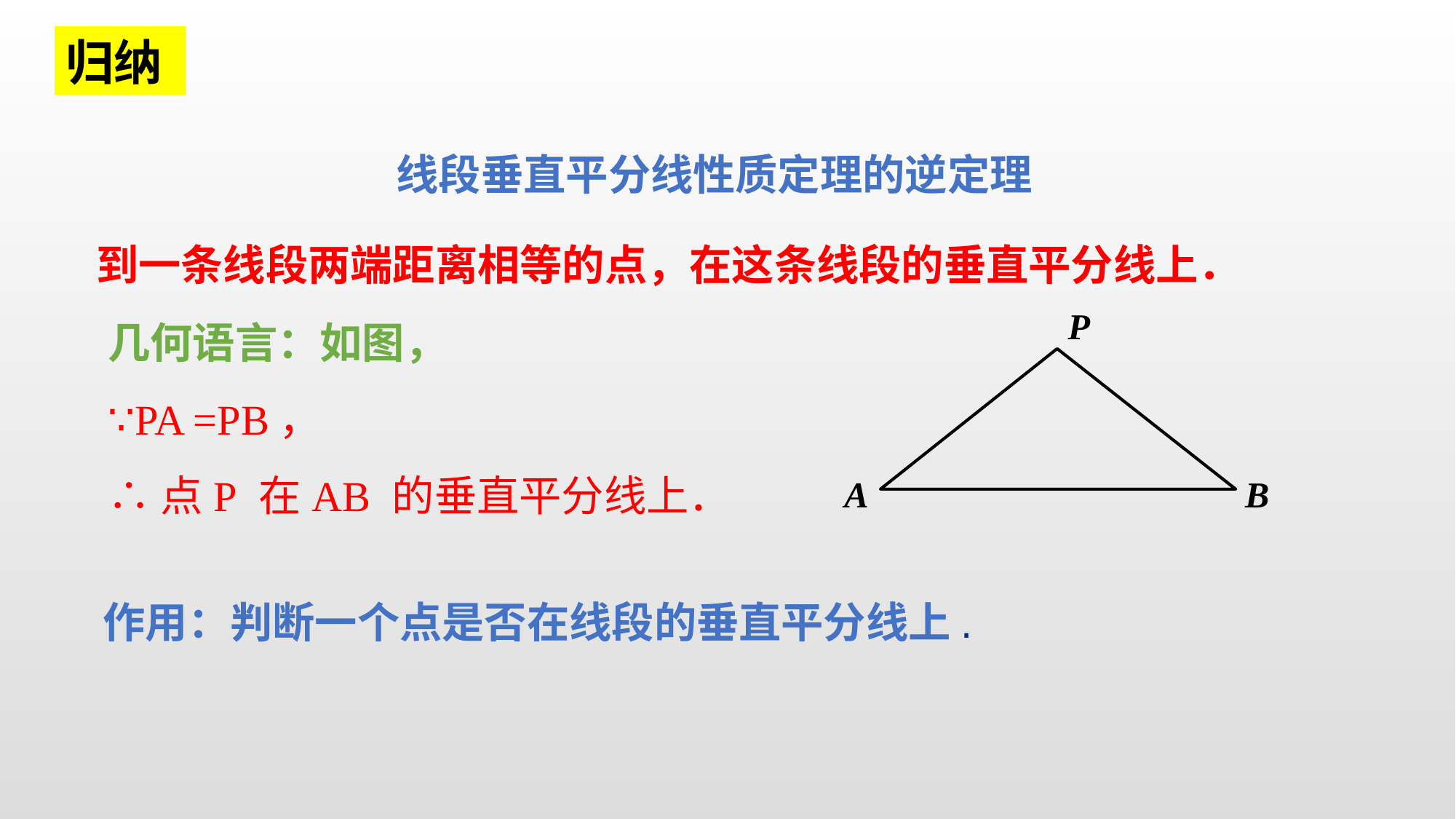

归纳
线段垂直平分线性质定理的逆定理
到一条线段两端距离相等的点，在这条线段的垂直平分线上．
P

A
B
几何语言：如图，
∵PA =PB，
∴点P 在AB 的垂直平分线上．
作用：判断一个点是否在线段的垂直平分线上.